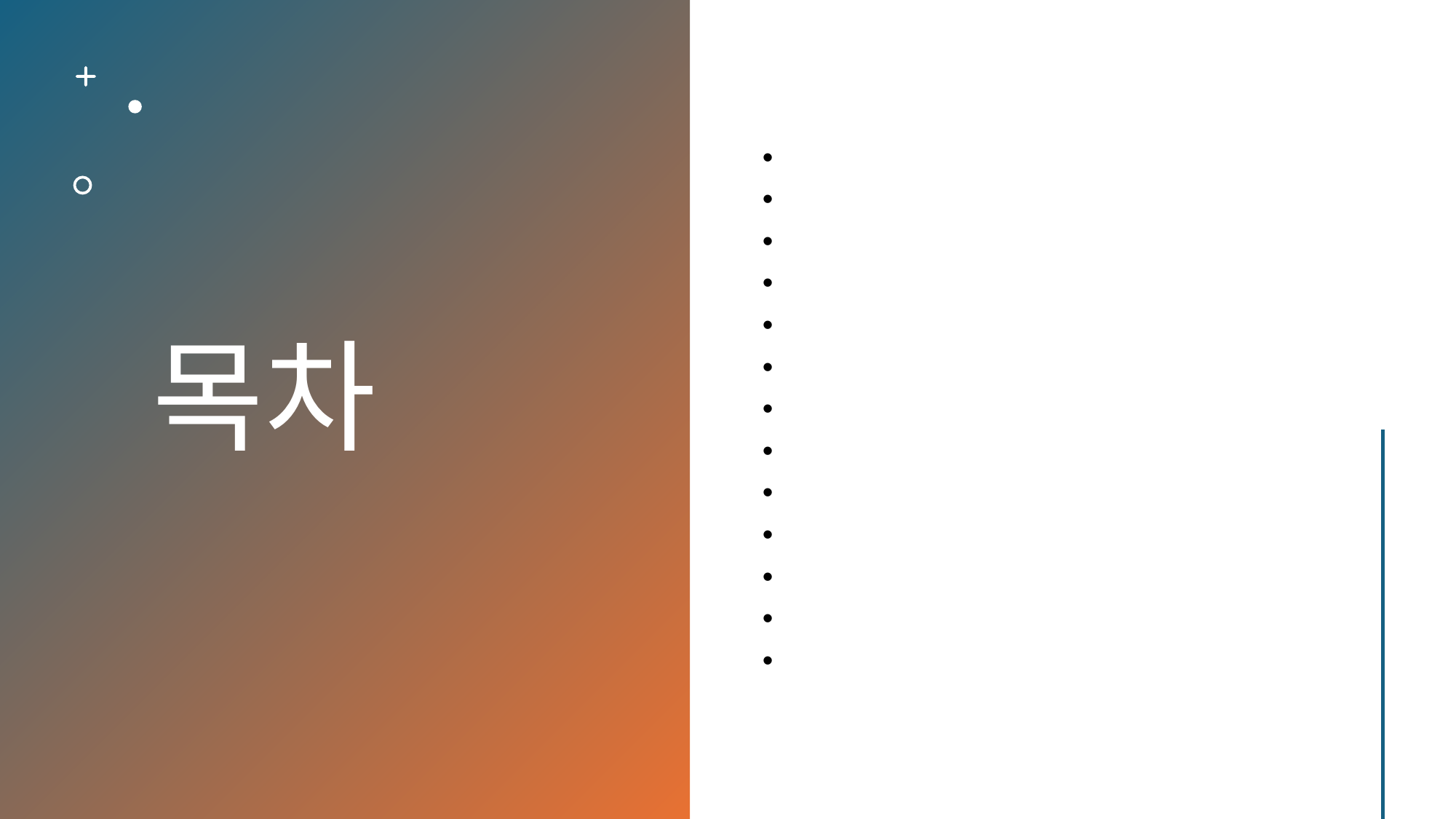

목차
지리적 배경
고대 시대
헤이안 시대
카무라 시대
조사 시대
근대화와 제국주의
재건과 경제 발전
현대 일본의 사회와 문화
일본의 국제 관계
미래 전망
문화 유산과 관광
교훈과 결론
참고 자료 및 문헌